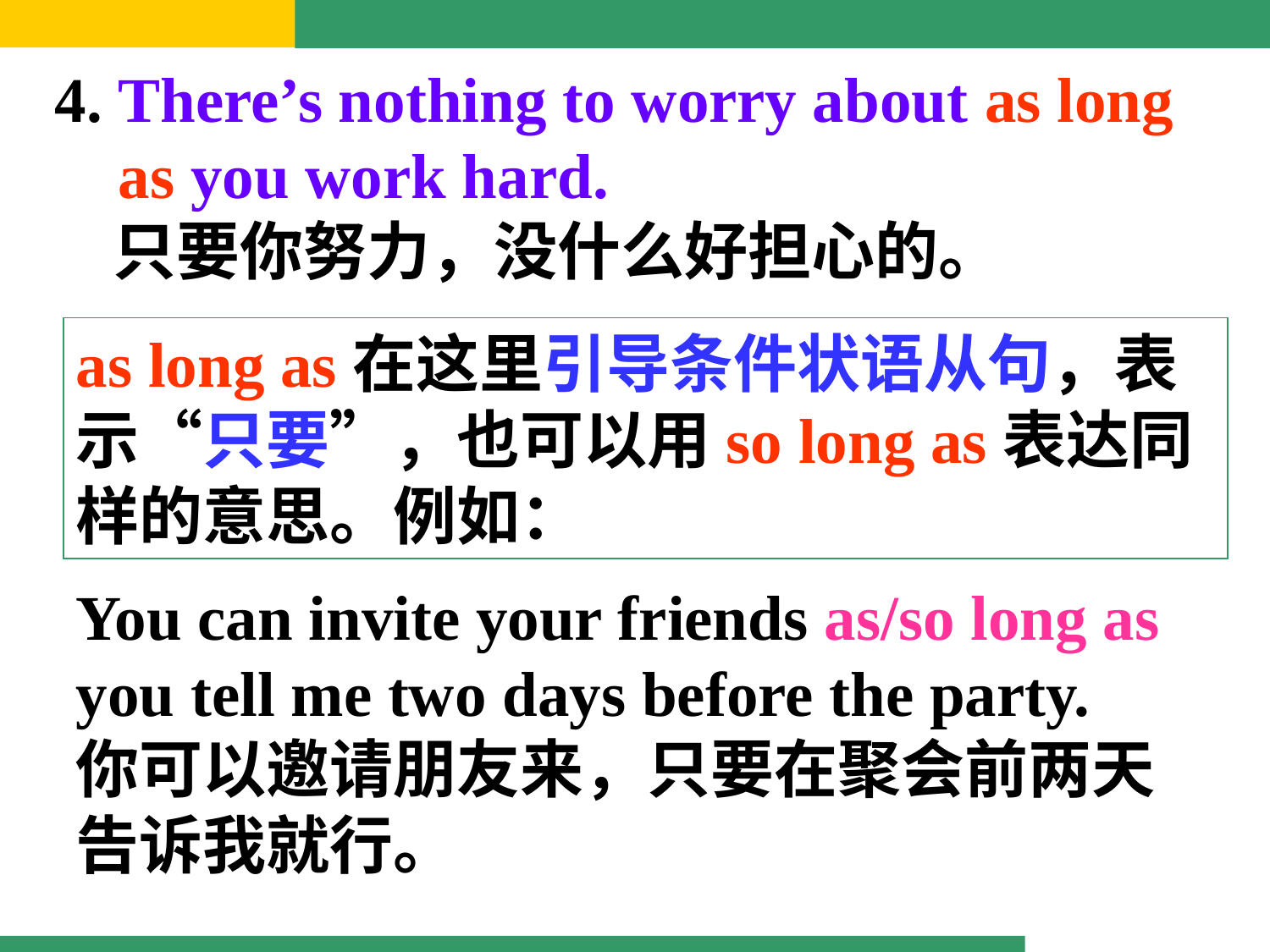

4. There’s nothing to worry about as long
    as you work hard.
   只要你努力，没什么好担心的。
as long as在这里引导条件状语从句，表示“只要”，也可以用so long as表达同样的意思。例如：
You can invite your friends as/so long as you tell me two days before the party.
你可以邀请朋友来，只要在聚会前两天告诉我就行。